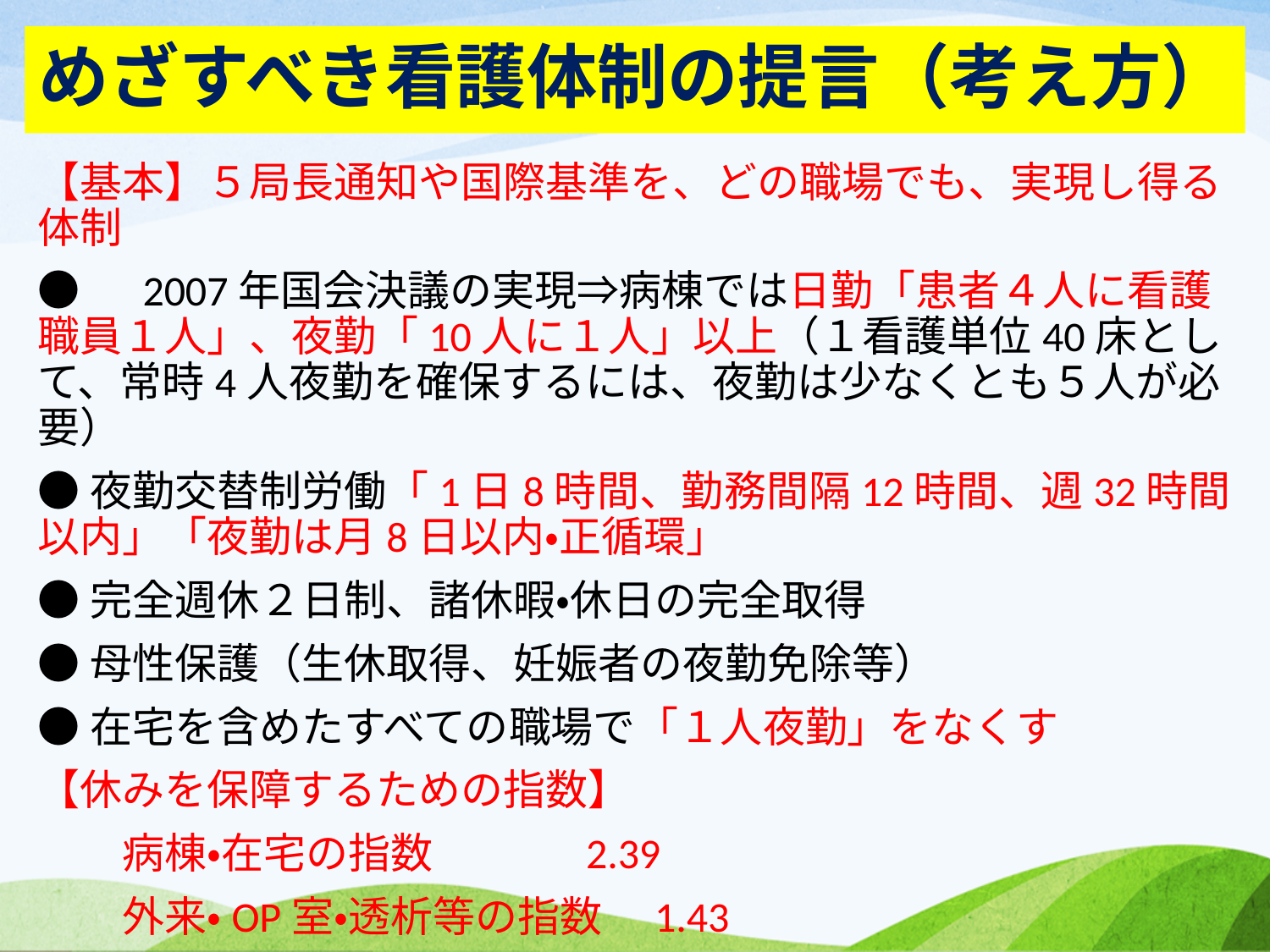

# めざすべき看護体制の提言（考え方）
【基本】５局長通知や国際基準を、どの職場でも、実現し得る体制
●　2007年国会決議の実現⇒病棟では日勤「患者４人に看護職員１人」、夜勤「10人に１人」以上（１看護単位40床として、常時4人夜勤を確保するには、夜勤は少なくとも５人が必要）
●夜勤交替制労働「1日8時間、勤務間隔12時間、週32時間以内」「夜勤は月8日以内・正循環」
●完全週休２日制、諸休暇・休日の完全取得
●母性保護（生休取得、妊娠者の夜勤免除等）
●在宅を含めたすべての職場で「１人夜勤」をなくす
【休みを保障するための指数】
　　病棟・在宅の指数               2.39
　　外来・OP室・透析等の指数　1.43
※めざすべき看護体制のリーフ参照